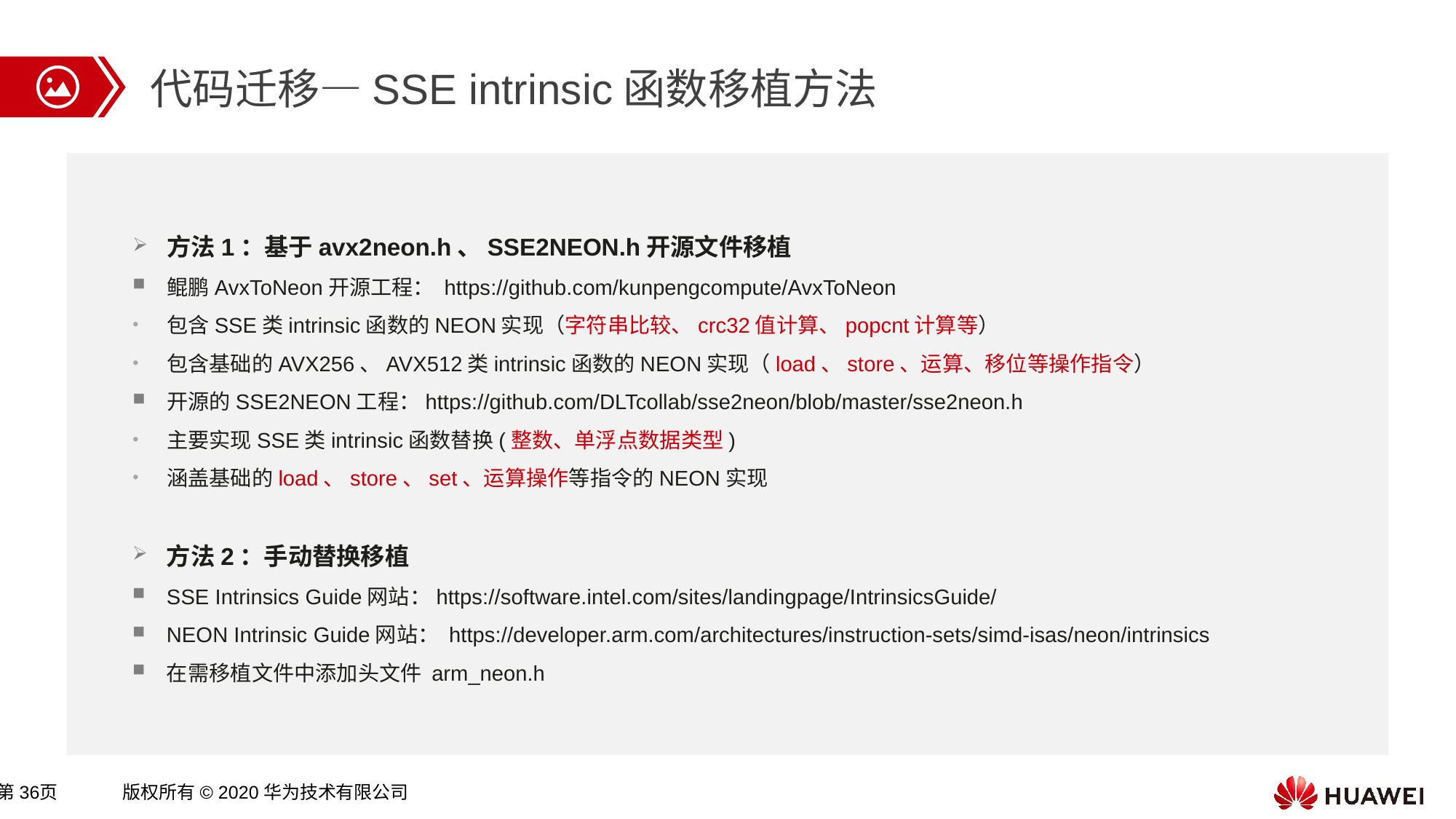

代码迁移—SSE intrinsic函数移植方法

方法1：基于avx2neon.h、SSE2NEON.h开源文件移植
鲲鹏AvxToNeon开源工程： https://github.com/kunpengcompute/AvxToNeon
包含SSE类intrinsic函数的NEON实现（字符串比较、crc32值计算、popcnt计算等）
包含基础的AVX256、AVX512类intrinsic函数的NEON实现（load、store、运算、移位等操作指令）
开源的SSE2NEON工程：https://github.com/DLTcollab/sse2neon/blob/master/sse2neon.h
主要实现SSE类intrinsic函数替换(整数、单浮点数据类型)
涵盖基础的load、store、set、运算操作等指令的NEON实现
方法2：手动替换移植
SSE Intrinsics Guide网站：https://software.intel.com/sites/landingpage/IntrinsicsGuide/
NEON Intrinsic Guide网站： https://developer.arm.com/architectures/instruction-sets/simd-isas/neon/intrinsics
在需移植文件中添加头文件 arm_neon.h